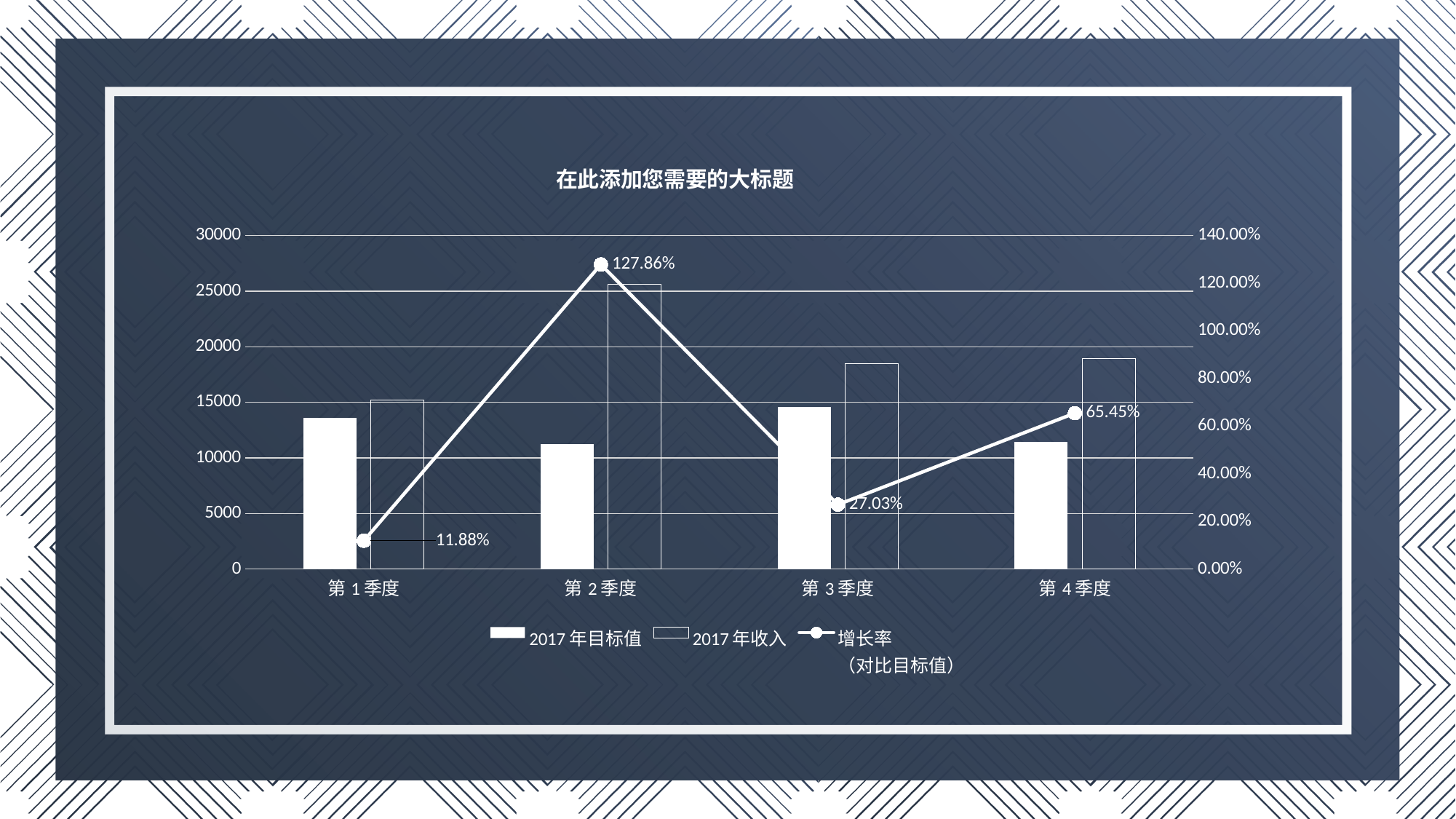

### Chart: 在此添加您需要的大标题

| Category | 2017年目标值 | 2017年收入 | 增长率
（对比目标值） |
|---|---|---|---|
| 第1季度 | 13616.0 | 15234.0 | 0.118830787309048 |
| 第2季度 | 11249.0 | 25632.0 | 1.278602542448218 |
| 第3季度 | 14563.0 | 18500.0 | 0.270342649179427 |
| 第4季度 | 11460.0 | 18961.0 | 0.654537521815008 |